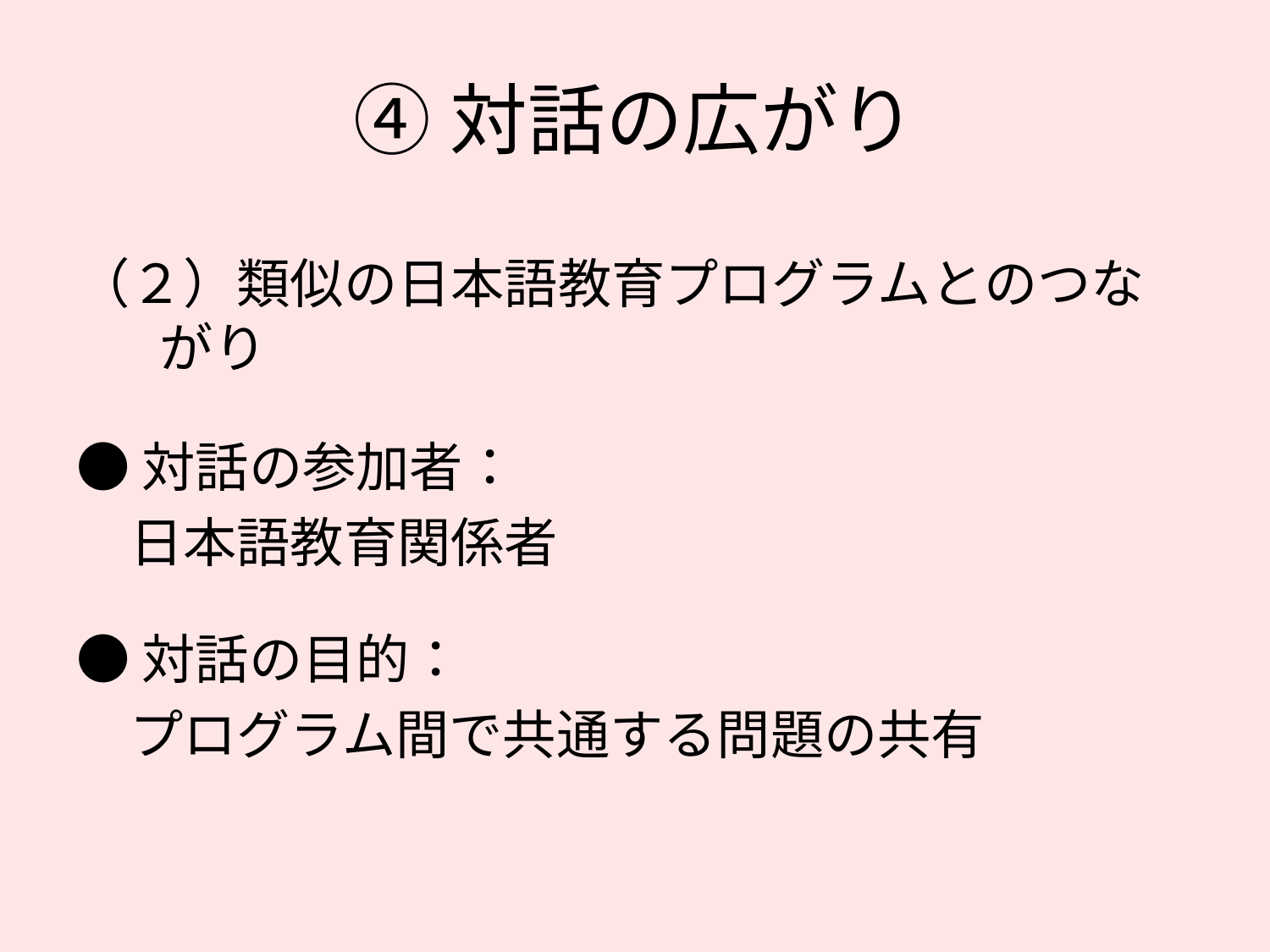

# ④対話の広がり
（２）類似の日本語教育プログラムとのつながり

●対話の参加者：
　日本語教育関係者

●対話の目的：
　プログラム間で共通する問題の共有